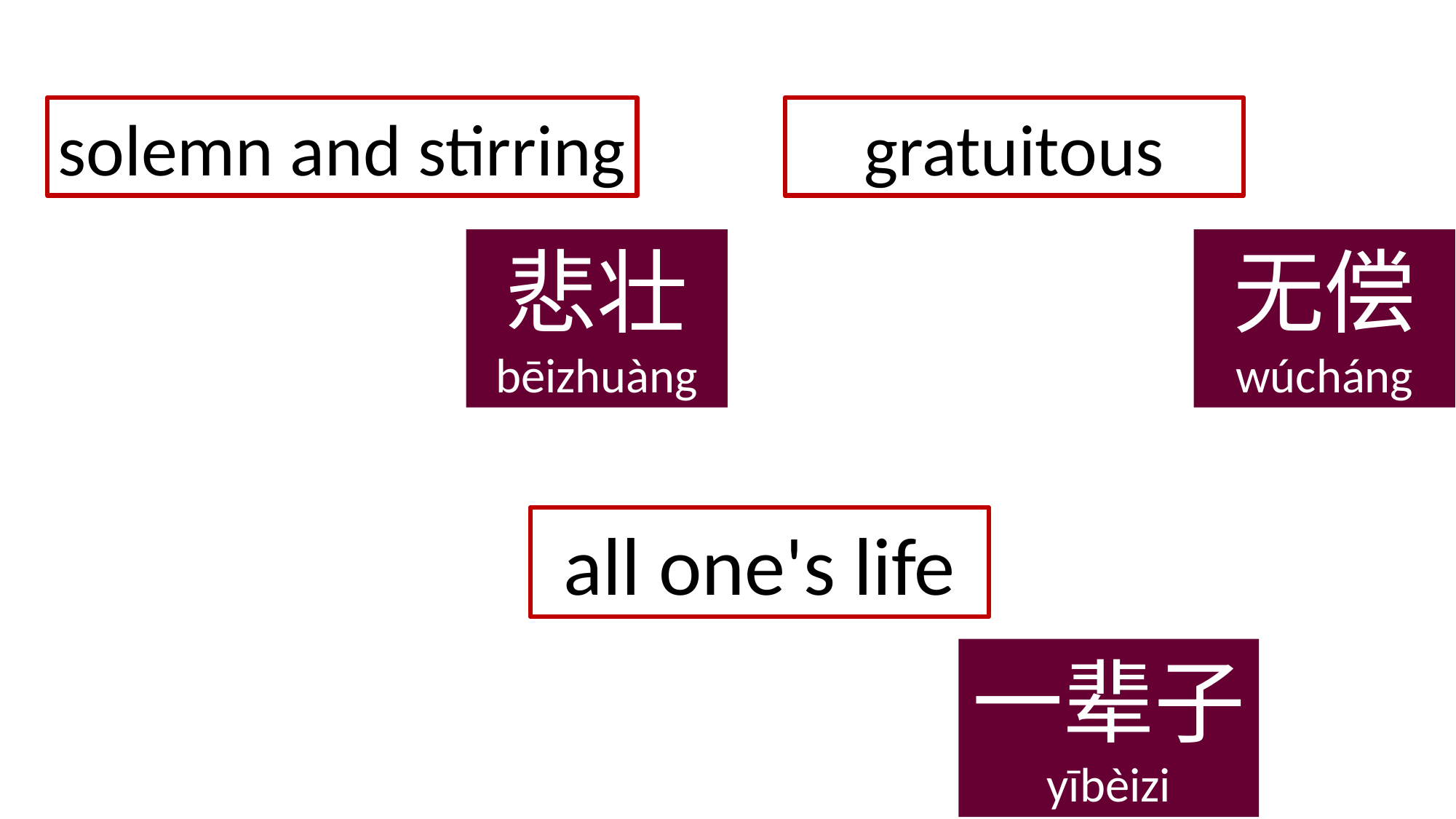

gratuitous
solemn and stirring
悲壮
bēizhuàng
无偿
wúcháng
all one's life
一辈子
yībèizi